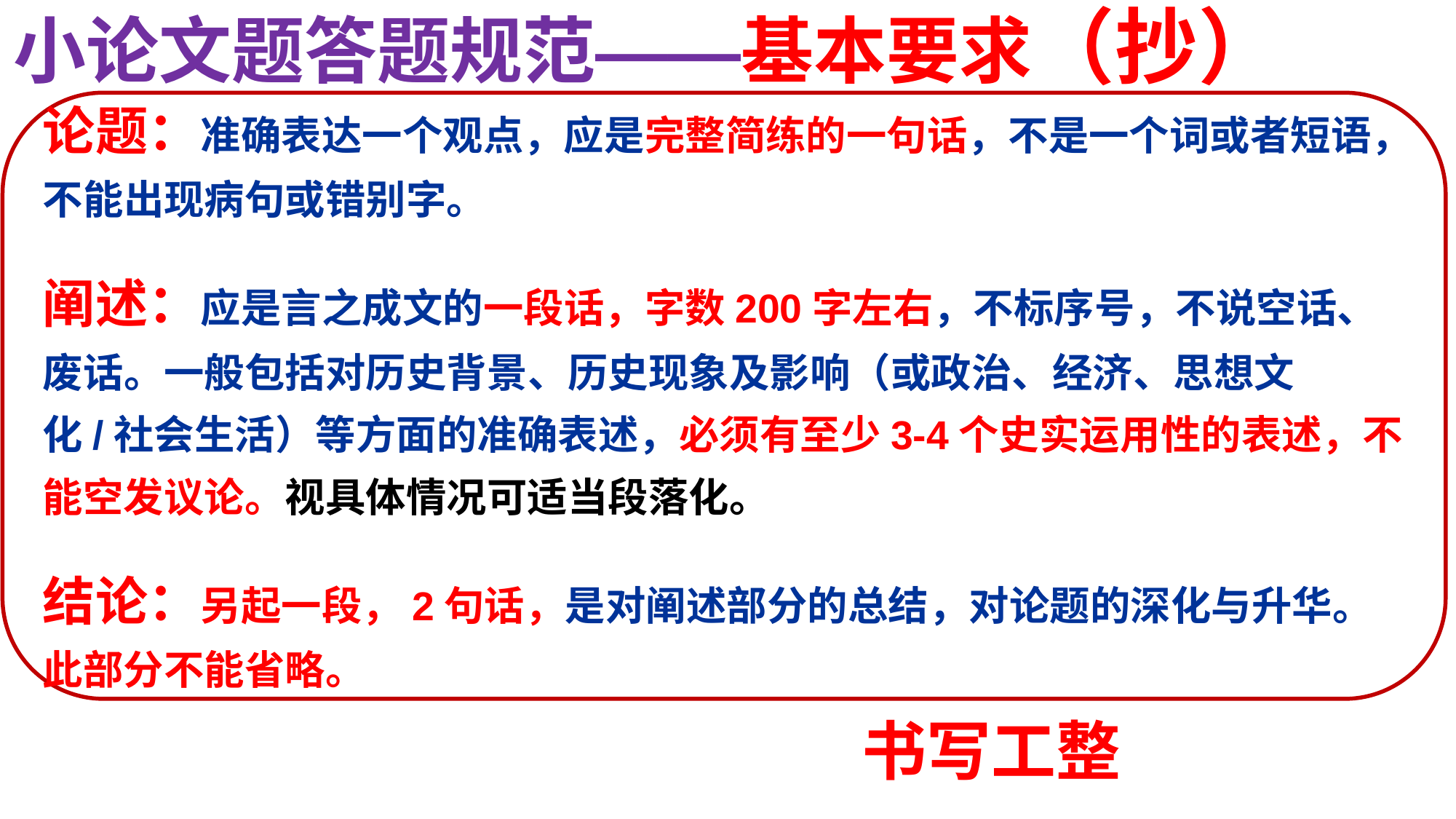

小论文题答题规范——基本要求（抄）
论题：准确表达一个观点，应是完整简练的一句话，不是一个词或者短语，不能出现病句或错别字。

阐述：应是言之成文的一段话，字数200字左右，不标序号，不说空话、废话。一般包括对历史背景、历史现象及影响（或政治、经济、思想文化/社会生活）等方面的准确表述，必须有至少3-4个史实运用性的表述，不能空发议论。视具体情况可适当段落化。

结论：另起一段，2句话，是对阐述部分的总结，对论题的深化与升华。此部分不能省略。
书写工整